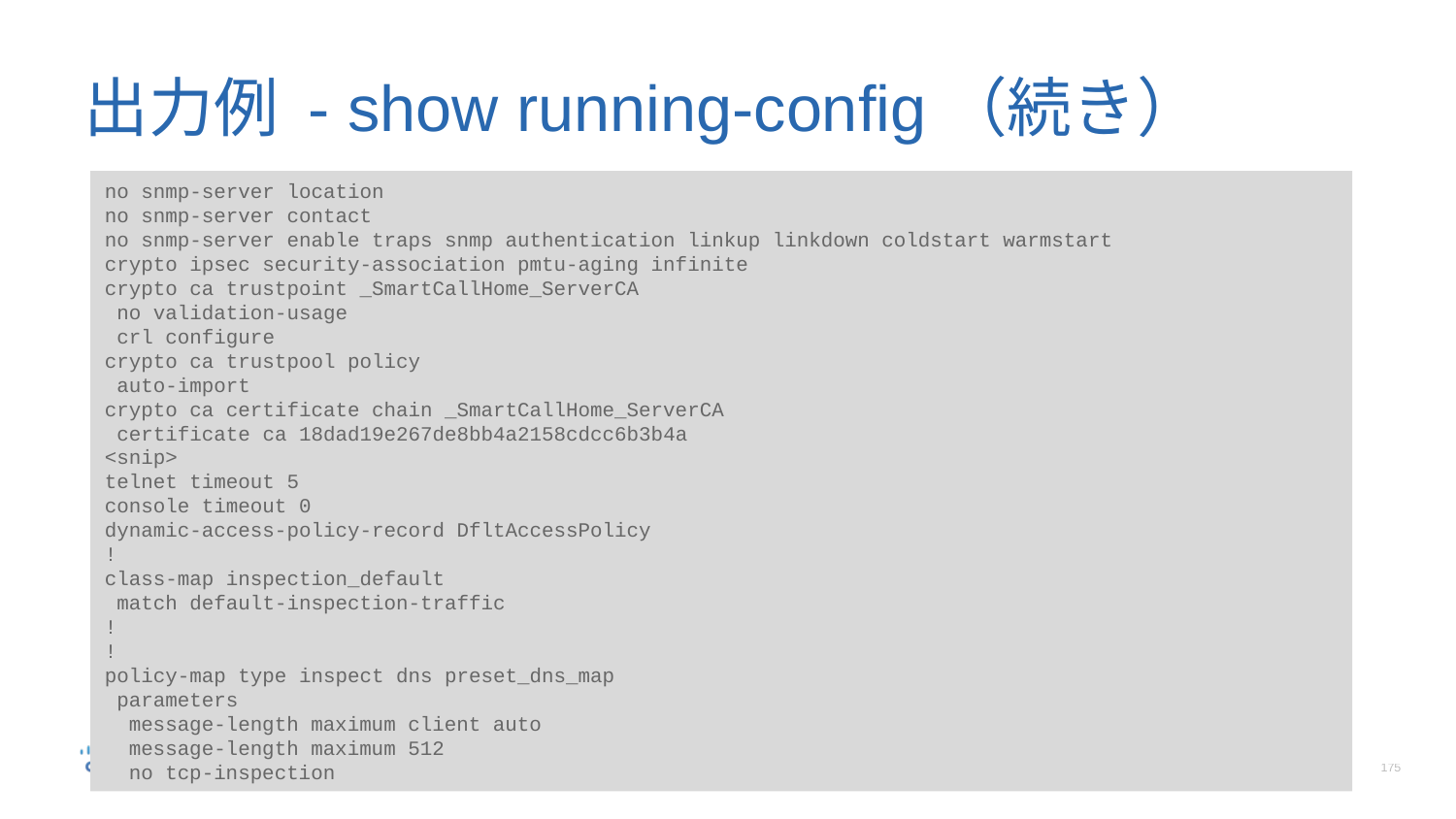

# 出力例 - show running-config（続き）
no snmp-server location
no snmp-server contact
no snmp-server enable traps snmp authentication linkup linkdown coldstart warmstart
crypto ipsec security-association pmtu-aging infinite
crypto ca trustpoint _SmartCallHome_ServerCA
 no validation-usage
 crl configure
crypto ca trustpool policy
 auto-import
crypto ca certificate chain _SmartCallHome_ServerCA
 certificate ca 18dad19e267de8bb4a2158cdcc6b3b4a
<snip>
telnet timeout 5
console timeout 0
dynamic-access-policy-record DfltAccessPolicy
!
class-map inspection_default
 match default-inspection-traffic
!
!
policy-map type inspect dns preset_dns_map
 parameters
  message-length maximum client auto
  message-length maximum 512
  no tcp-inspection